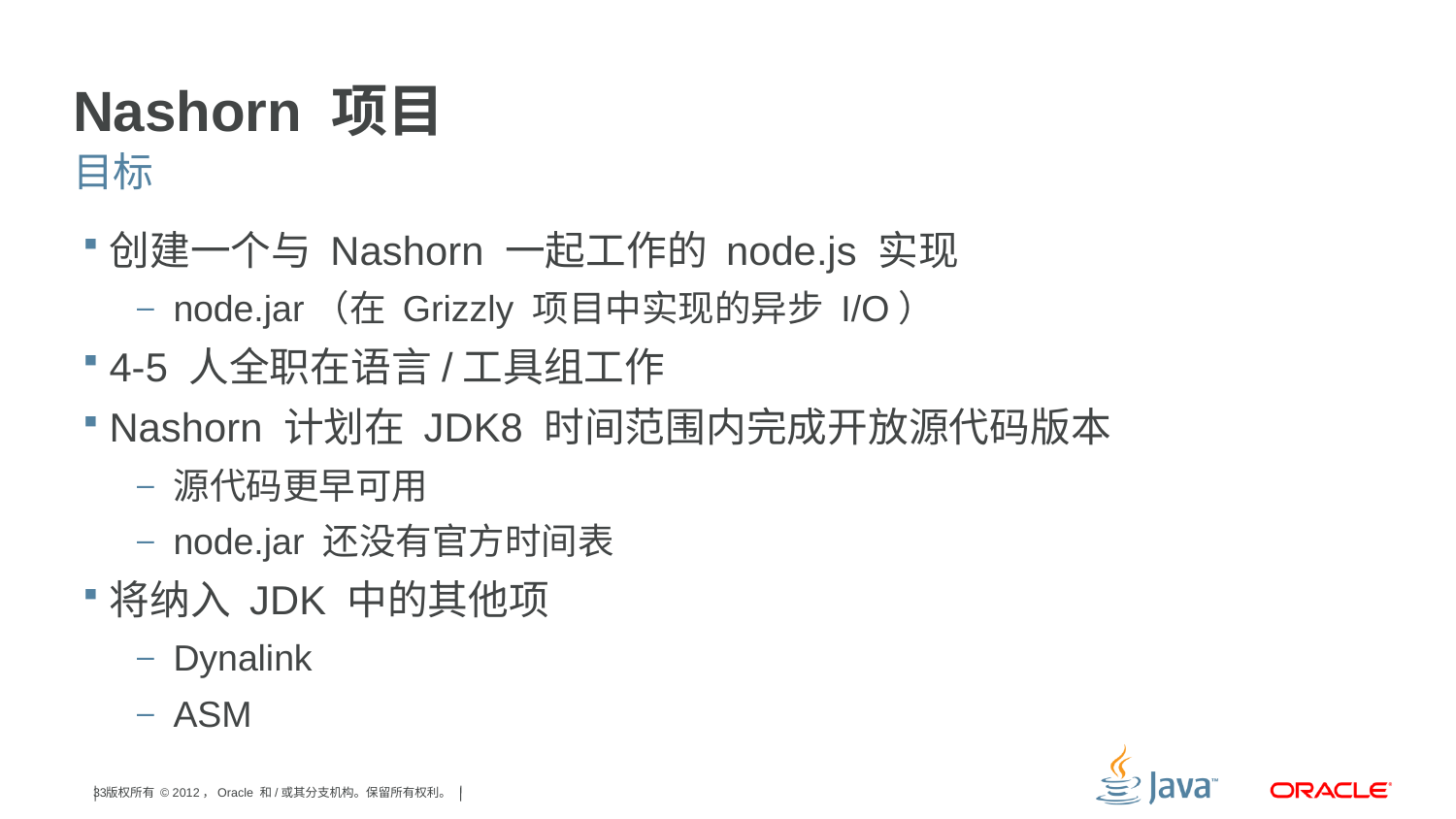

# Nashorn 项目
目标
创建一个与 Nashorn 一起工作的 node.js 实现
node.jar（在 Grizzly 项目中实现的异步 I/O）
4-5 人全职在语言/工具组工作
Nashorn 计划在 JDK8 时间范围内完成开放源代码版本
源代码更早可用
node.jar 还没有官方时间表
将纳入 JDK 中的其他项
Dynalink
ASM